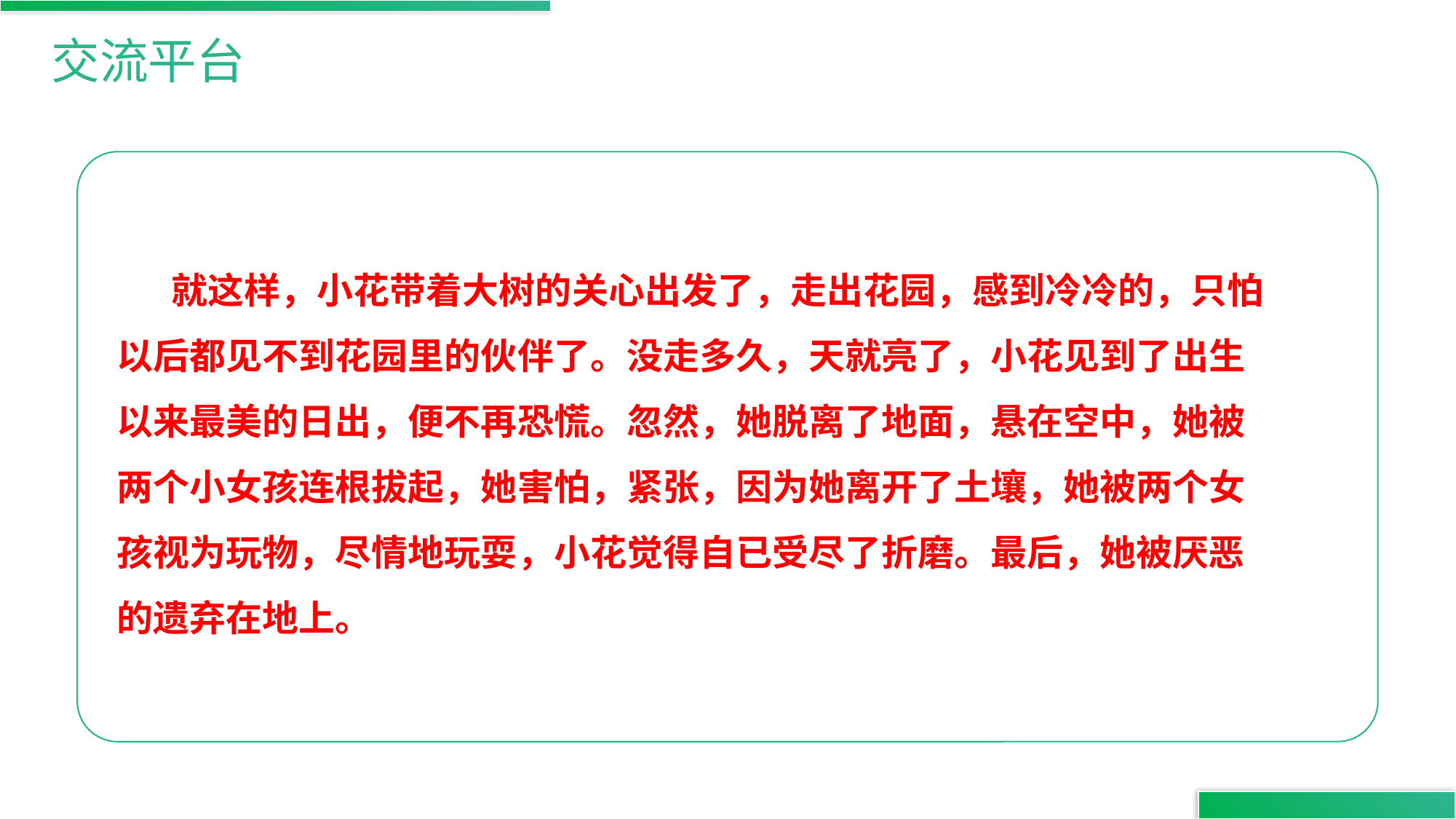

交流平台
就这样，小花带着大树的关心出发了，走出花园，感到冷冷的，只怕以后都见不到花园里的伙伴了。没走多久，天就亮了，小花见到了出生以来最美的日出，便不再恐慌。忽然，她脱离了地面，悬在空中，她被两个小女孩连根拔起，她害怕，紧张，因为她离开了土壤，她被两个女孩视为玩物，尽情地玩耍，小花觉得自已受尽了折磨。最后，她被厌恶的遗弃在地上。